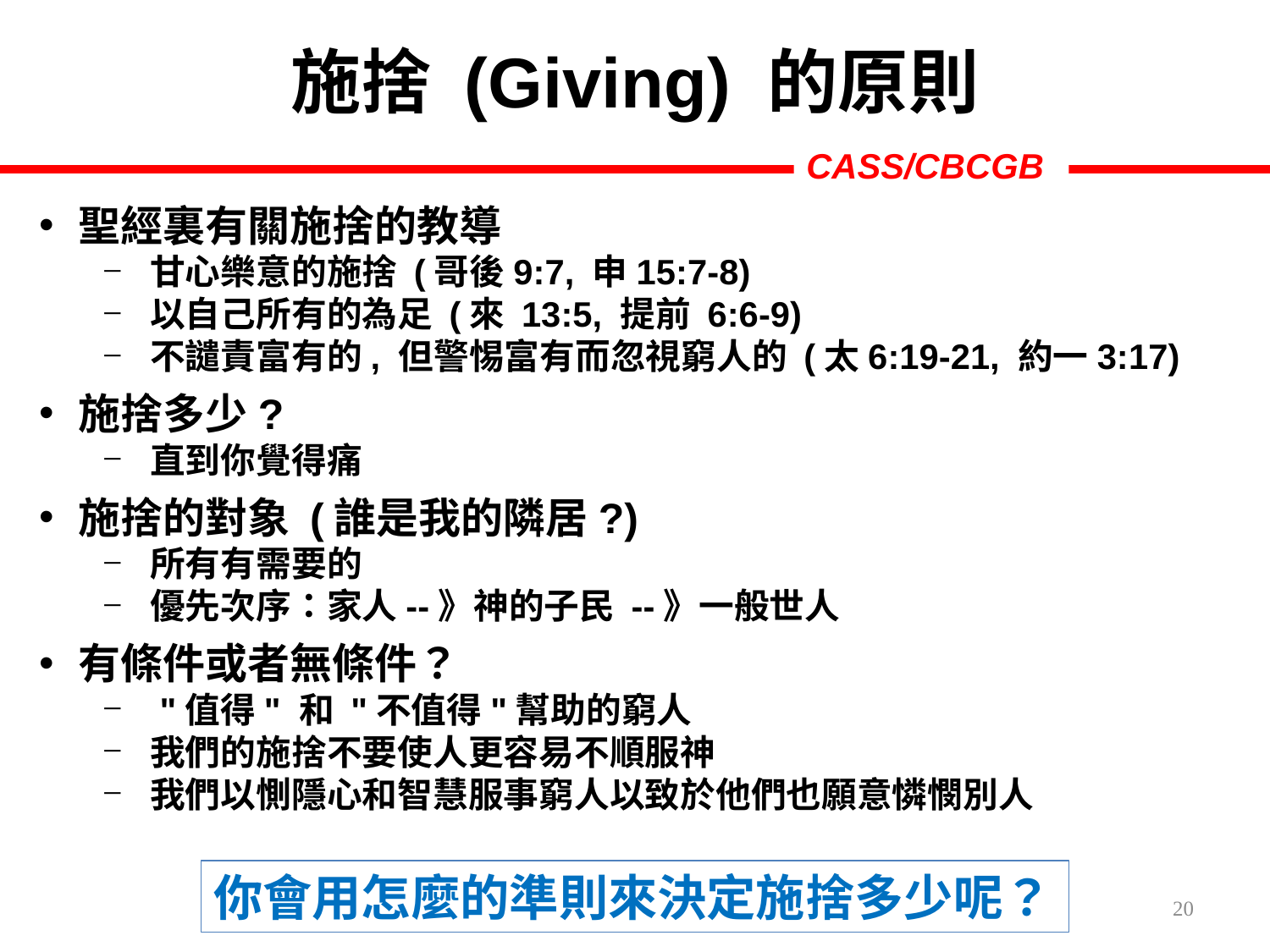

# 施捨 (Giving) 的原則
聖經裏有關施捨的教導
甘心樂意的施捨 (哥後9:7, 申15:7-8)
以自己所有的為足 (來 13:5, 提前 6:6-9)
不譴責富有的, 但警惕富有而忽視窮人的 (太6:19-21, 約一3:17)
施捨多少?
直到你覺得痛
施捨的對象 (誰是我的隣居?)
所有有需要的
優先次序：家人--》神的子民 --》一般世人
有條件或者無條件？
 "值得" 和 "不值得"幫助的窮人
我們的施捨不要使人更容易不順服神
我們以惻隱心和智慧服事窮人以致於他們也願意憐憫別人
你會用怎麼的準則來決定施捨多少呢？
20